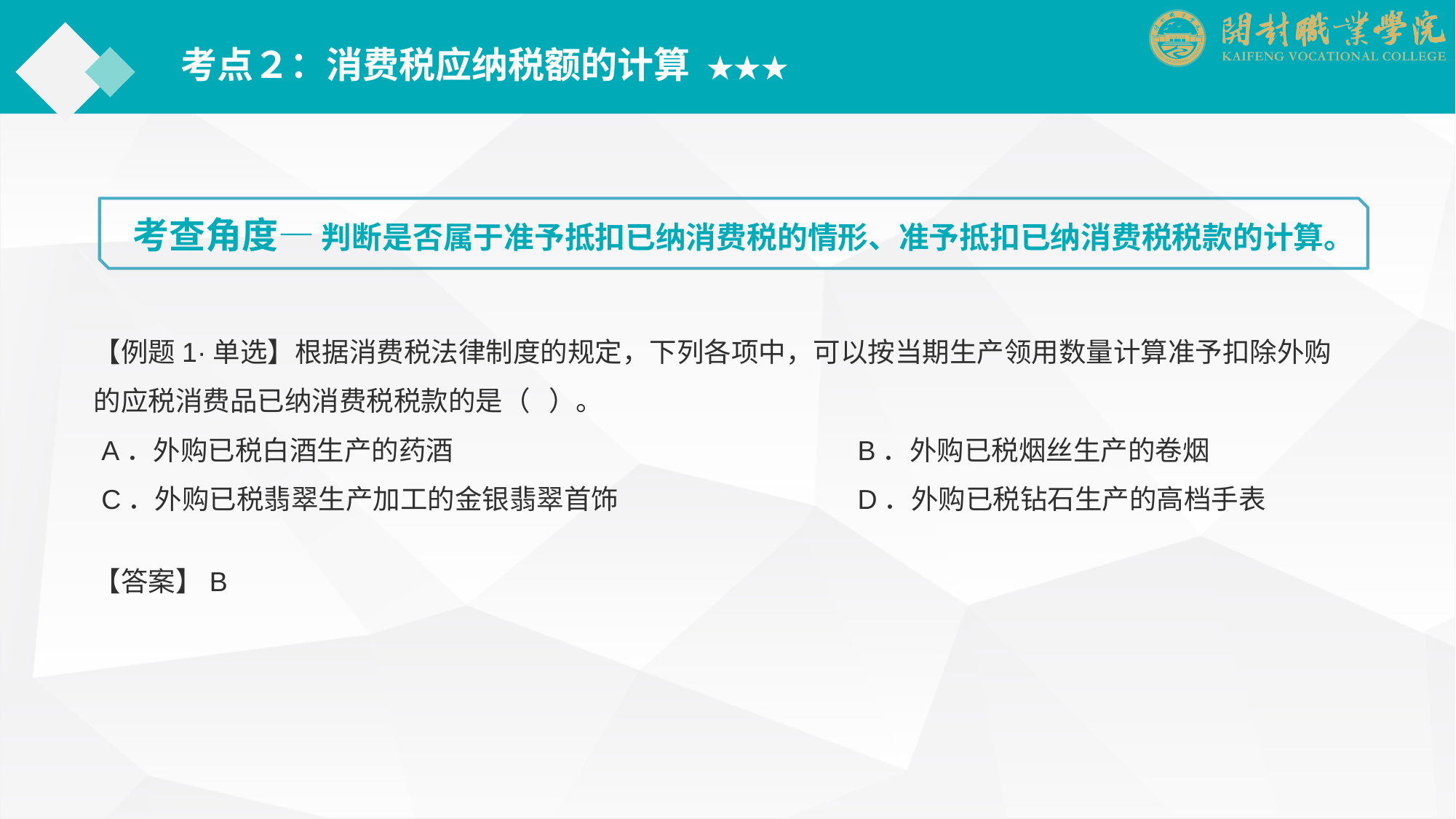

考点２：消费税应纳税额的计算  ★★★

考查角度— 判断是否属于准予抵扣已纳消费税的情形、准予抵扣已纳消费税税款的计算。
【例题1·单选】根据消费税法律制度的规定，下列各项中，可以按当期生产领用数量计算准予扣除外购的应税消费品已纳消费税税款的是（   ）。
 A．外购已税白酒生产的药酒 				B．外购已税烟丝生产的卷烟
 C．外购已税翡翠生产加工的金银翡翠首饰			D．外购已税钻石生产的高档手表
【答案】B